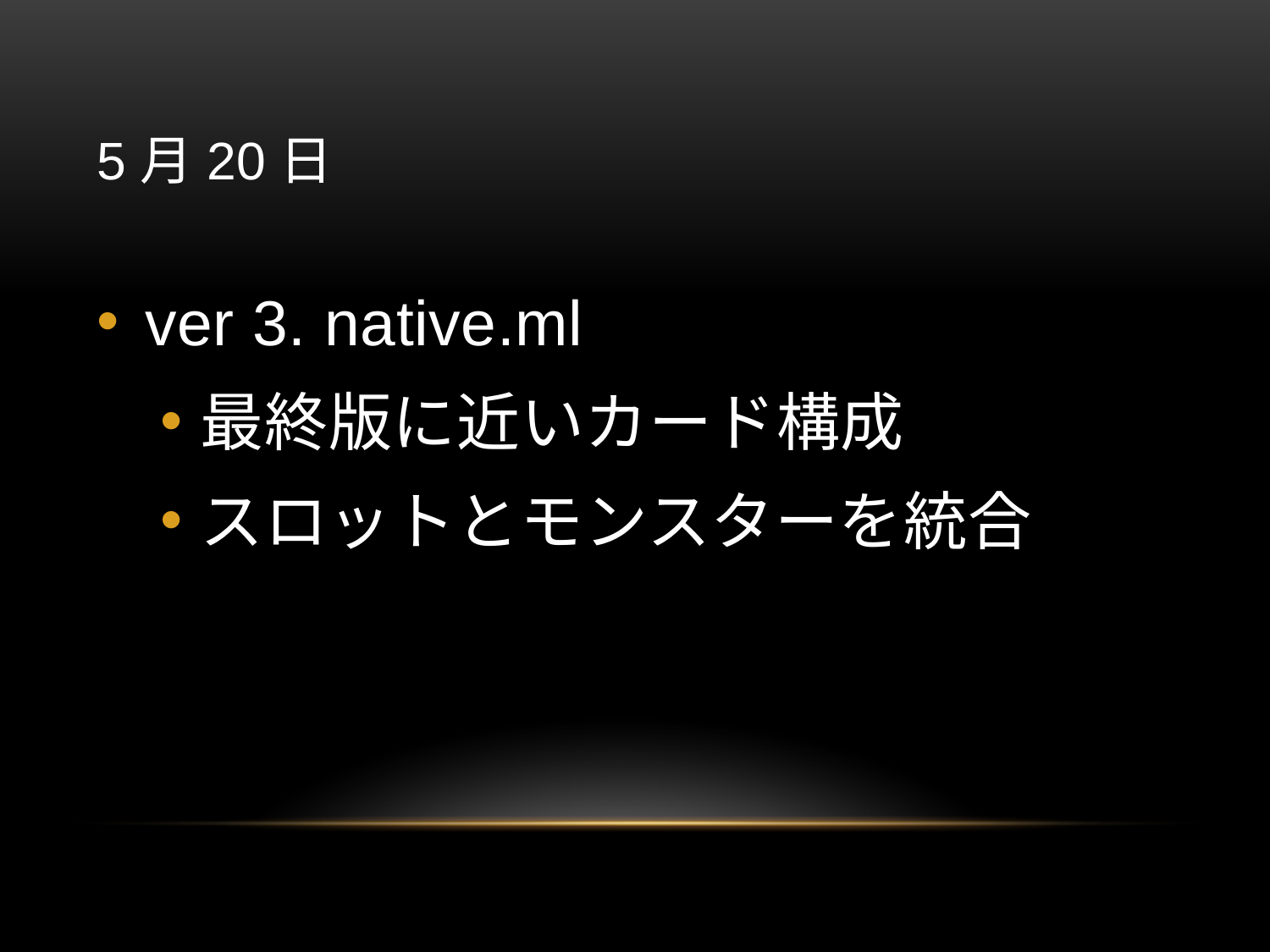

# 5月20日
ver 3. native.ml
最終版に近いカード構成
スロットとモンスターを統合